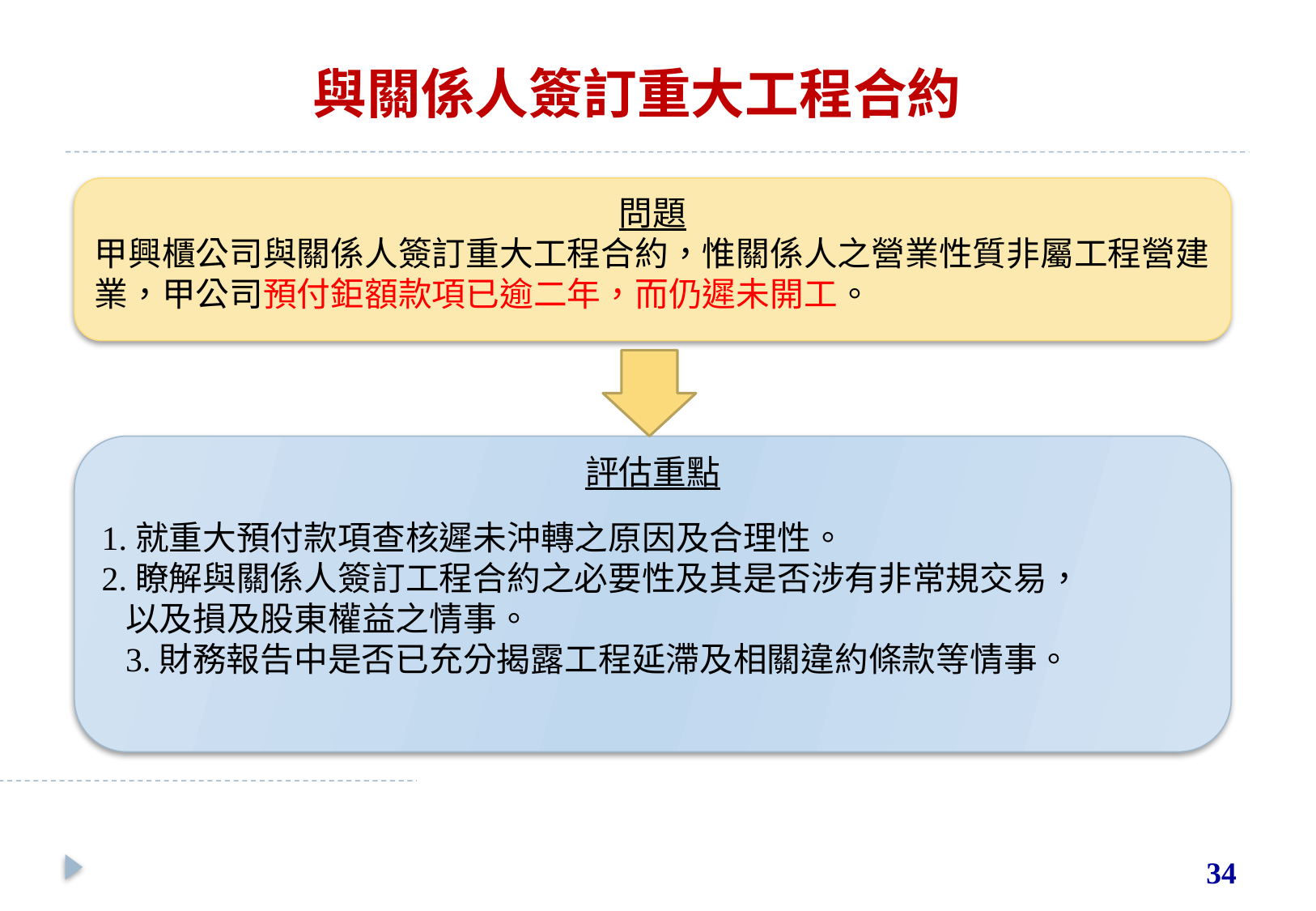

# 與關係人簽訂重大工程合約
問題
甲興櫃公司與關係人簽訂重大工程合約，惟關係人之營業性質非屬工程營建
業，甲公司預付鉅額款項已逾二年，而仍遲未開工。

評估重點

1.就重大預付款項查核遲未沖轉之原因及合理性。
2.瞭解與關係人簽訂工程合約之必要性及其是否涉有非常規交易，
以及損及股東權益之情事。
3.財務報告中是否已充分揭露工程延滯及相關違約條款等情事。

34